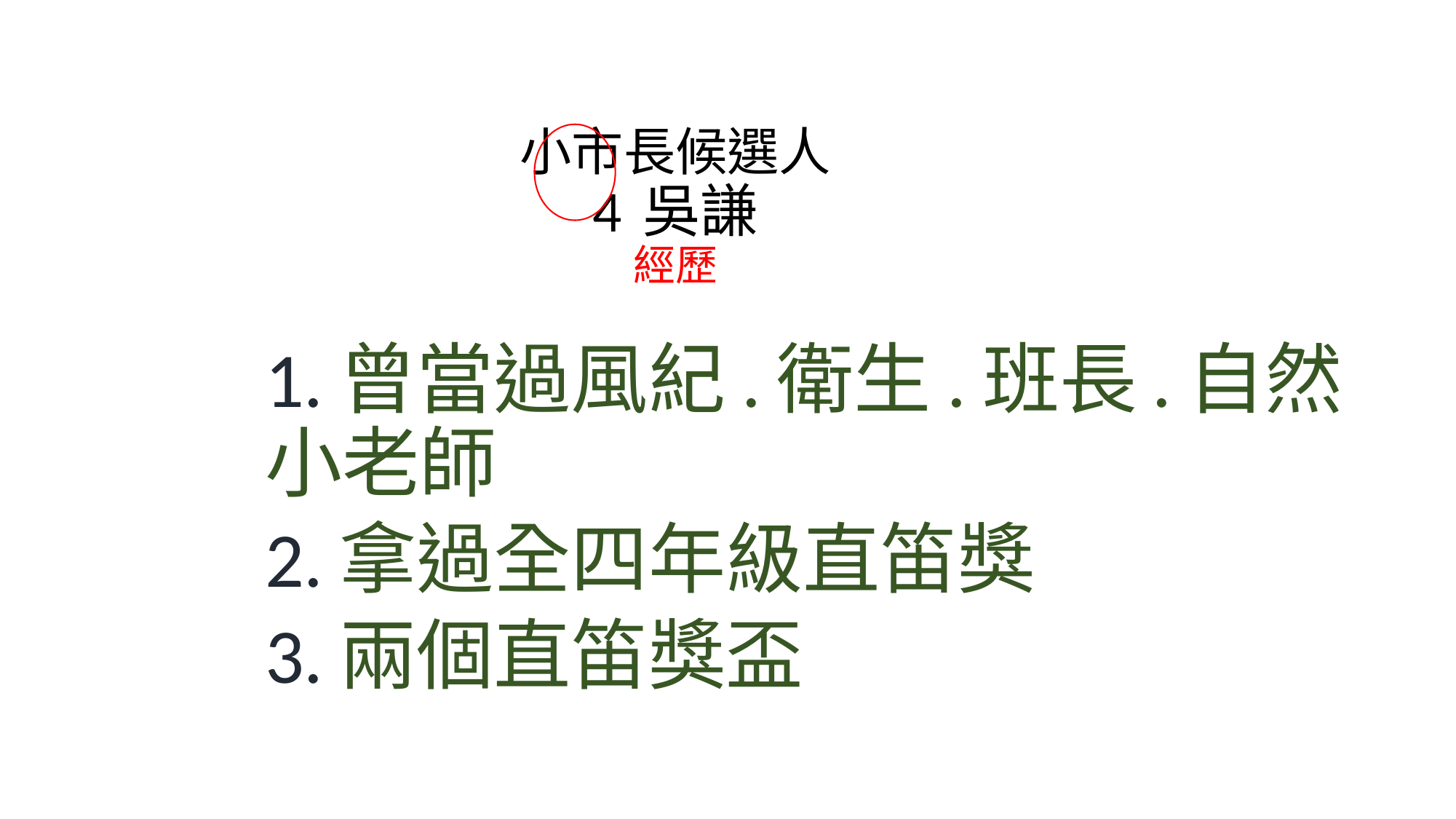

# 小市長候選人 4 吳謙 經歷

1.曾當過風紀.衛生.班長.自然小老師
2.拿過全四年級直笛獎
3.兩個直笛獎盃